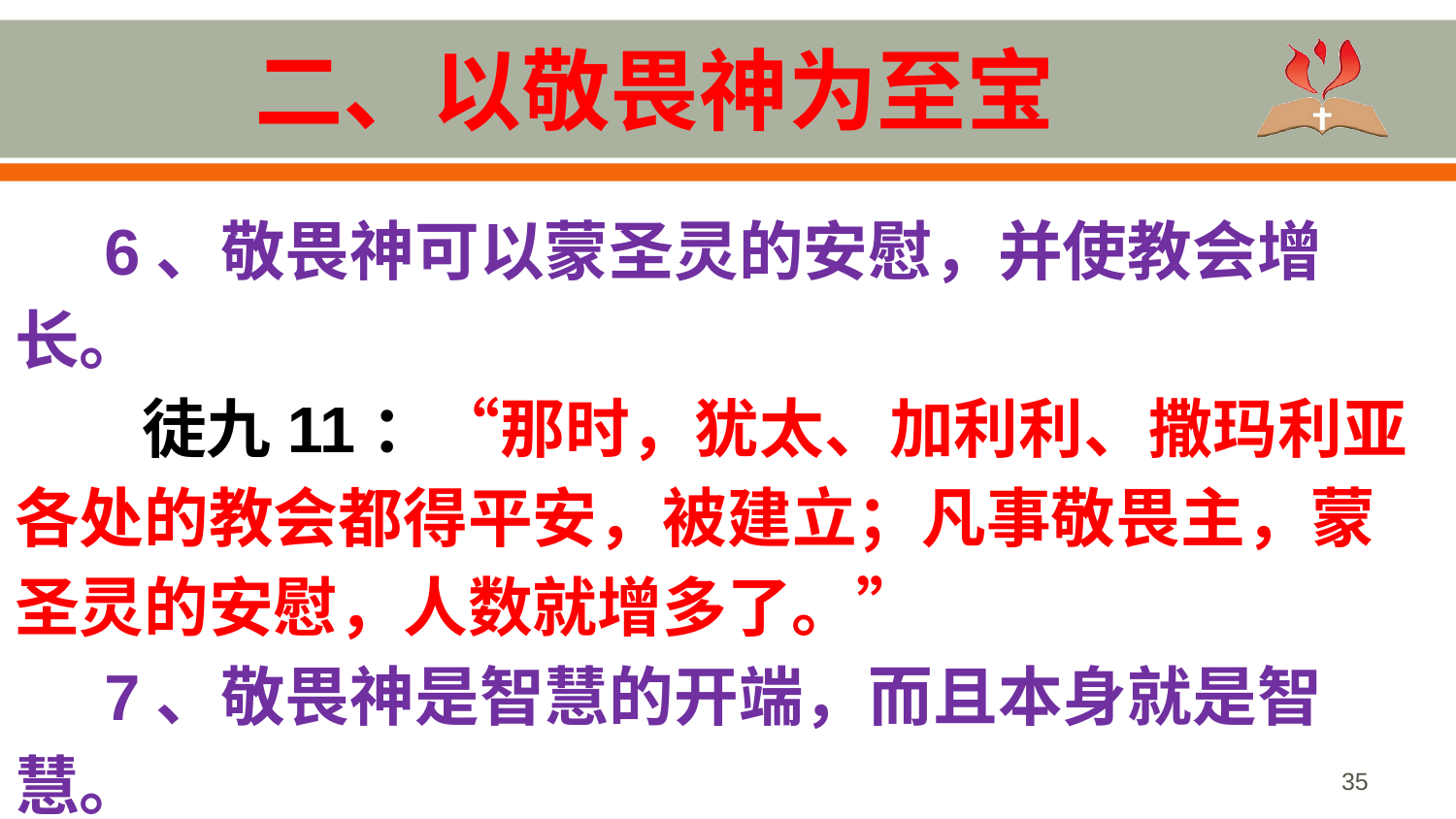

# 二、以敬畏神为至宝
     6、敬畏神可以蒙圣灵的安慰，并使教会增长。
徒九11：“那时，犹太、加利利、撒玛利亚各处的教会都得平安，被建立；凡事敬畏主，蒙圣灵的安慰，人数就增多了。”
     7、敬畏神是智慧的开端，而且本身就是智慧。
箴言九10：“敬畏耶和华，是智慧的开端；认识至圣者，便是聪明。”

35